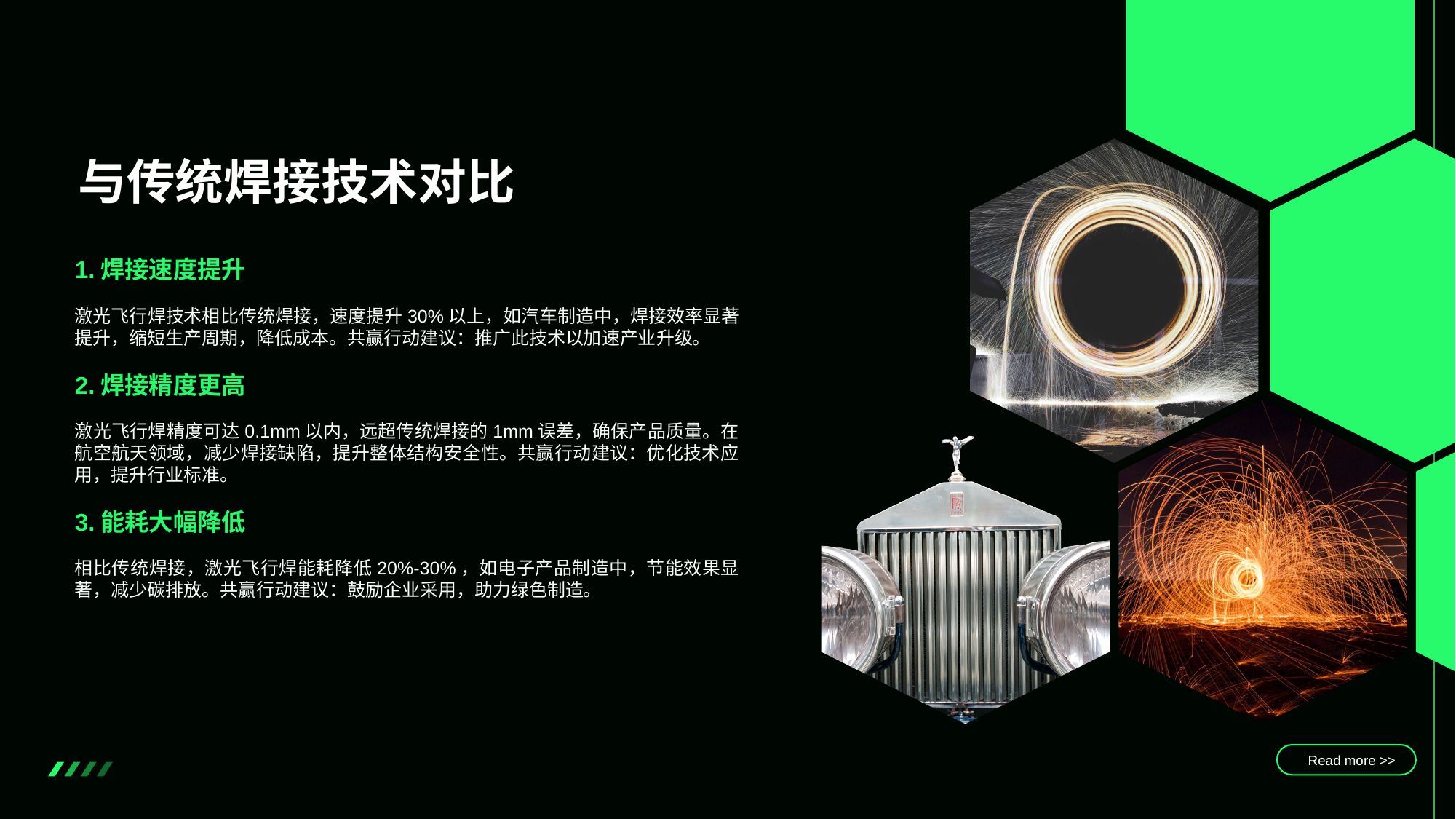

与传统焊接技术对比

1.焊接速度提升
激光飞行焊技术相比传统焊接，速度提升30%以上，如汽车制造中，焊接效率显著提升，缩短生产周期，降低成本。共赢行动建议：推广此技术以加速产业升级。
2.焊接精度更高
激光飞行焊精度可达0.1mm以内，远超传统焊接的1mm误差，确保产品质量。在航空航天领域，减少焊接缺陷，提升整体结构安全性。共赢行动建议：优化技术应用，提升行业标准。
3.能耗大幅降低
相比传统焊接，激光飞行焊能耗降低20%-30%，如电子产品制造中，节能效果显著，减少碳排放。共赢行动建议：鼓励企业采用，助力绿色制造。

Read more >>